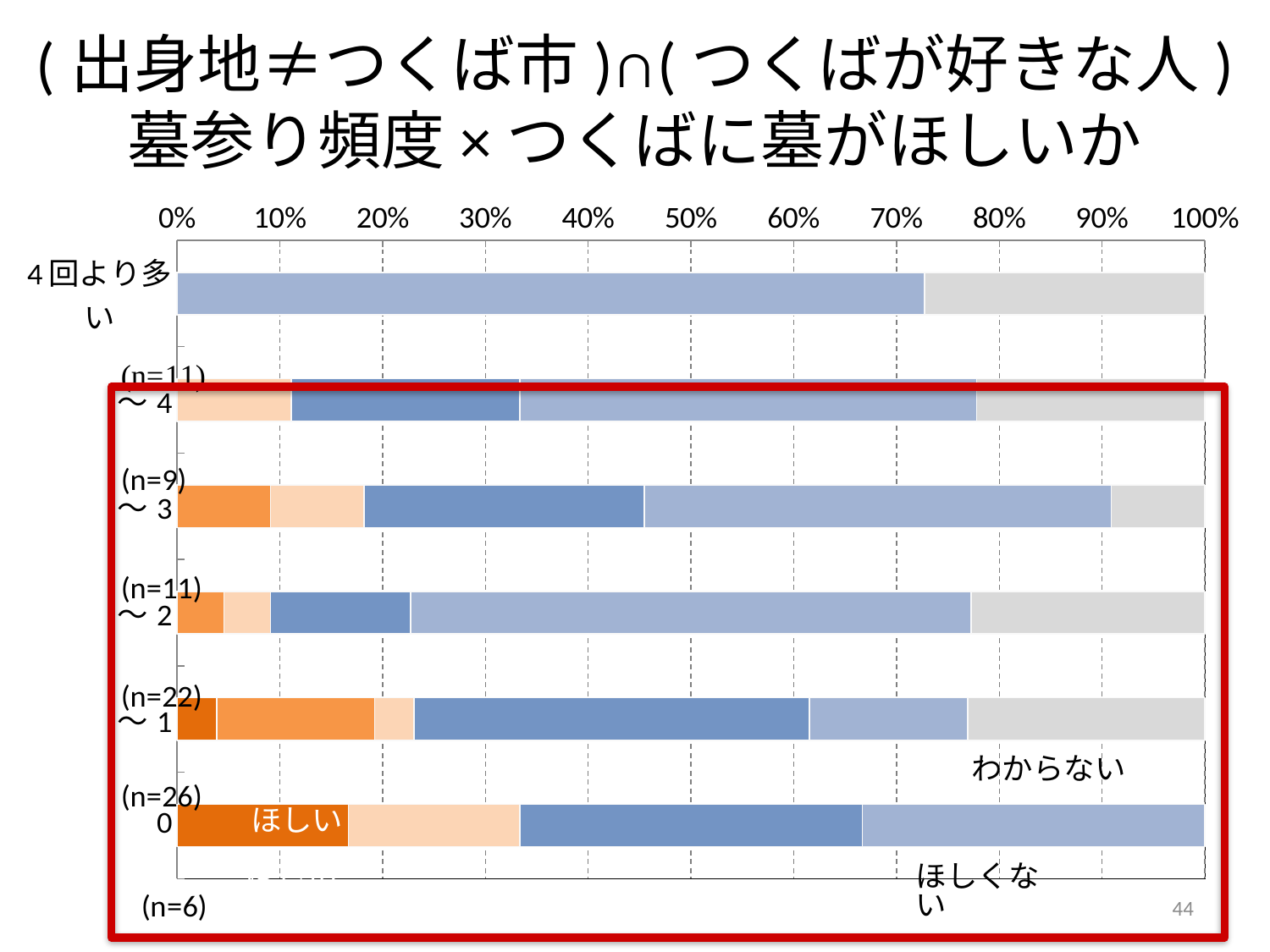

# (出身地≠つくば市)∩(つくばが好きな人) 墓参り頻度×つくばに墓がほしいか

### Chart

| Category |  |  |  |  |  |  |
|---|---|---|---|---|---|---|
| 0 | 1.0 | 0.0 | 1.0 | 2.0 | 2.0 | 0.0 |
| 〜1 | 1.0 | 4.0 | 1.0 | 10.0 | 4.0 | 6.0 |
| 〜2 | 0.0 | 1.0 | 1.0 | 3.0 | 12.0 | 5.0 |
| 〜3 | 0.0 | 1.0 | 1.0 | 3.0 | 5.0 | 1.0 |
| 〜4 | 0.0 | 0.0 | 1.0 | 2.0 | 4.0 | 2.0 |
| 4回より多い | 0.0 | 0.0 | 0.0 | 0.0 | 8.0 | 3.0 |
44